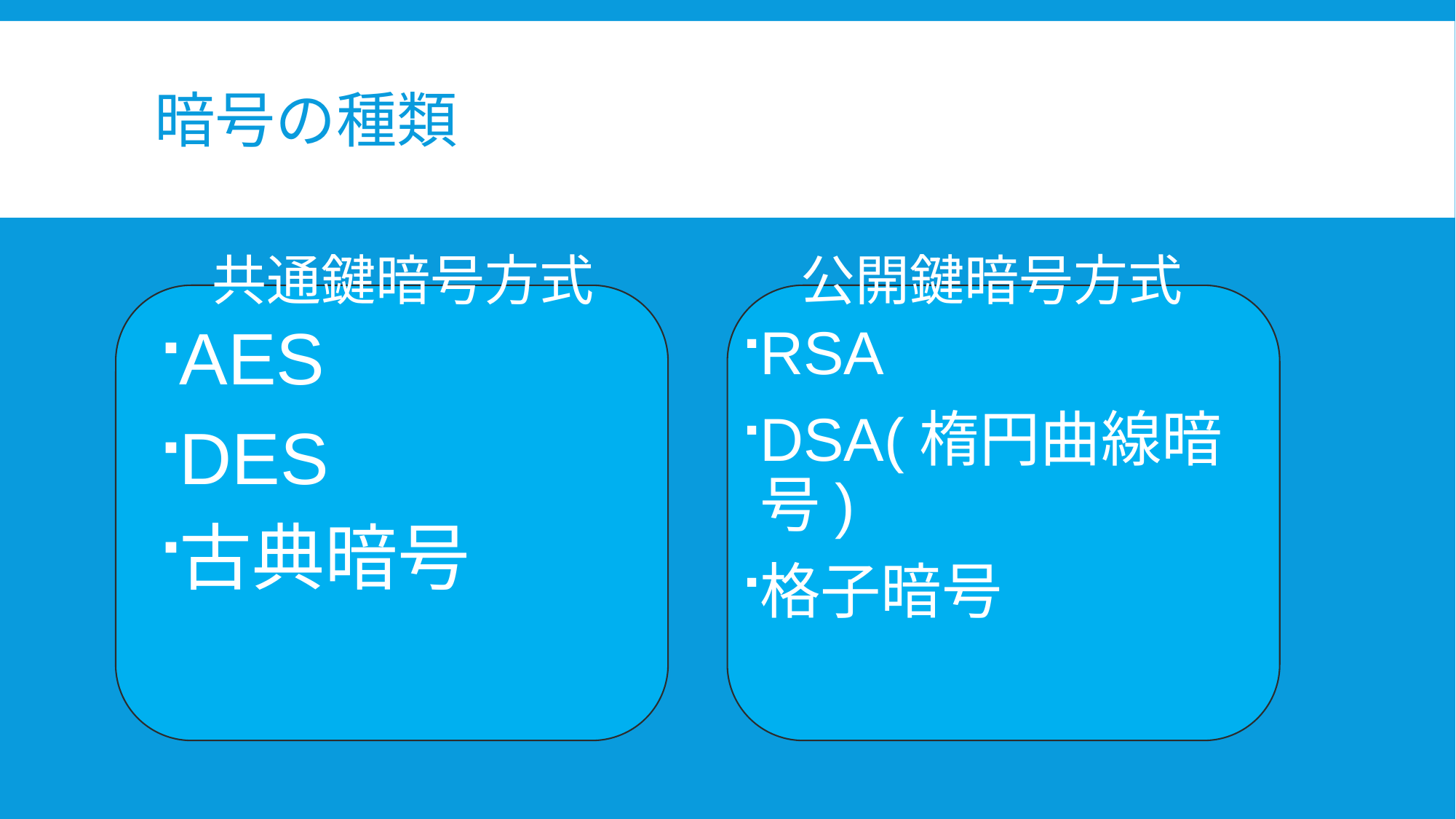

# 暗号の種類
共通鍵暗号方式
公開鍵暗号方式

AES
DES
古典暗号
RSA
DSA(楕円曲線暗号)
格子暗号